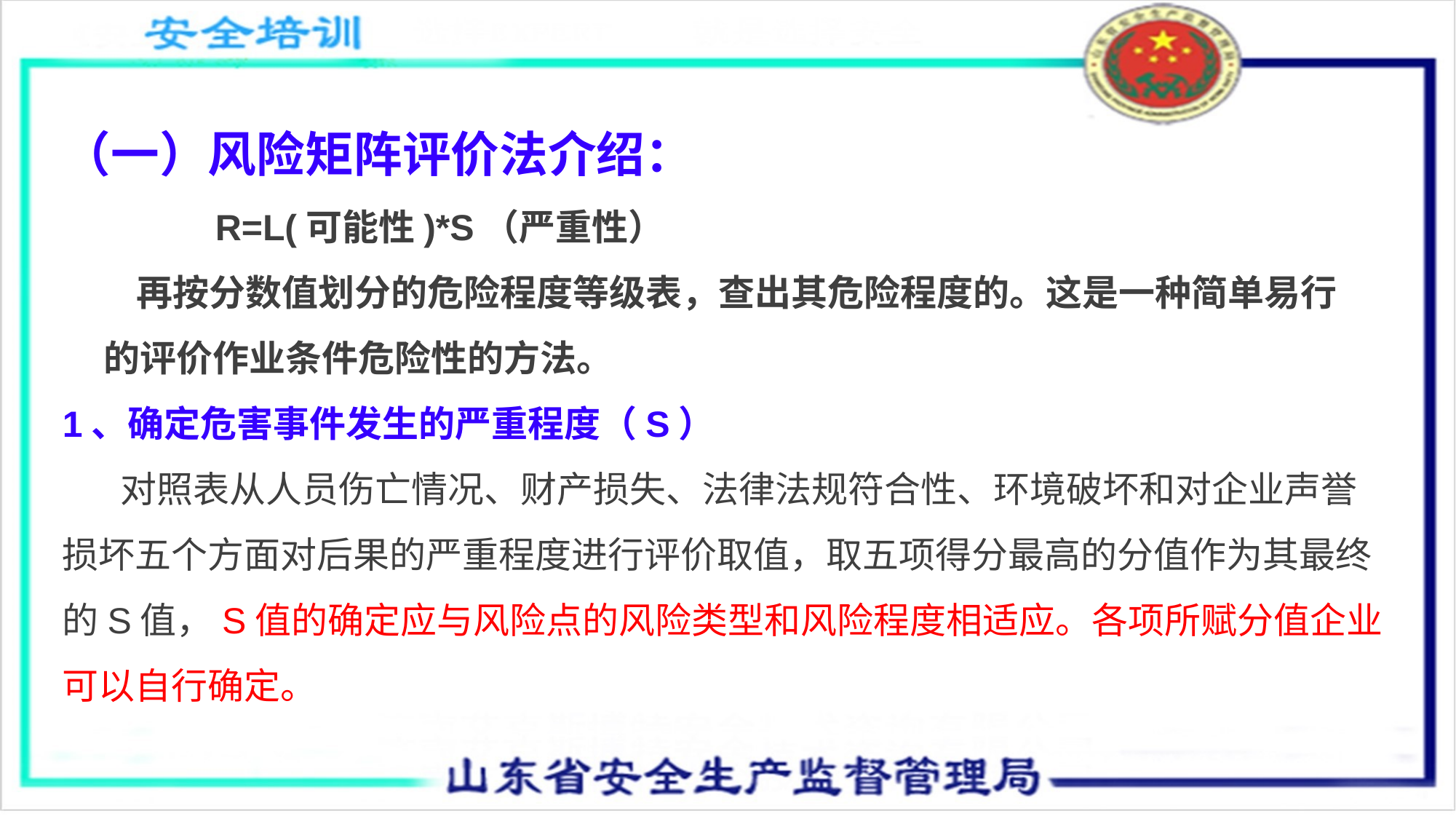

（一）风险矩阵评价法介绍：
               R=L(可能性)*S（严重性）
        再按分数值划分的危险程度等级表，查出其危险程度的。这是一种简单易行
    的评价作业条件危险性的方法。
1、确定危害事件发生的严重程度（S）
      对照表从人员伤亡情况、财产损失、法律法规符合性、环境破坏和对企业声誉损坏五个方面对后果的严重程度进行评价取值，取五项得分最高的分值作为其最终的S值，S值的确定应与风险点的风险类型和风险程度相适应。各项所赋分值企业可以自行确定。